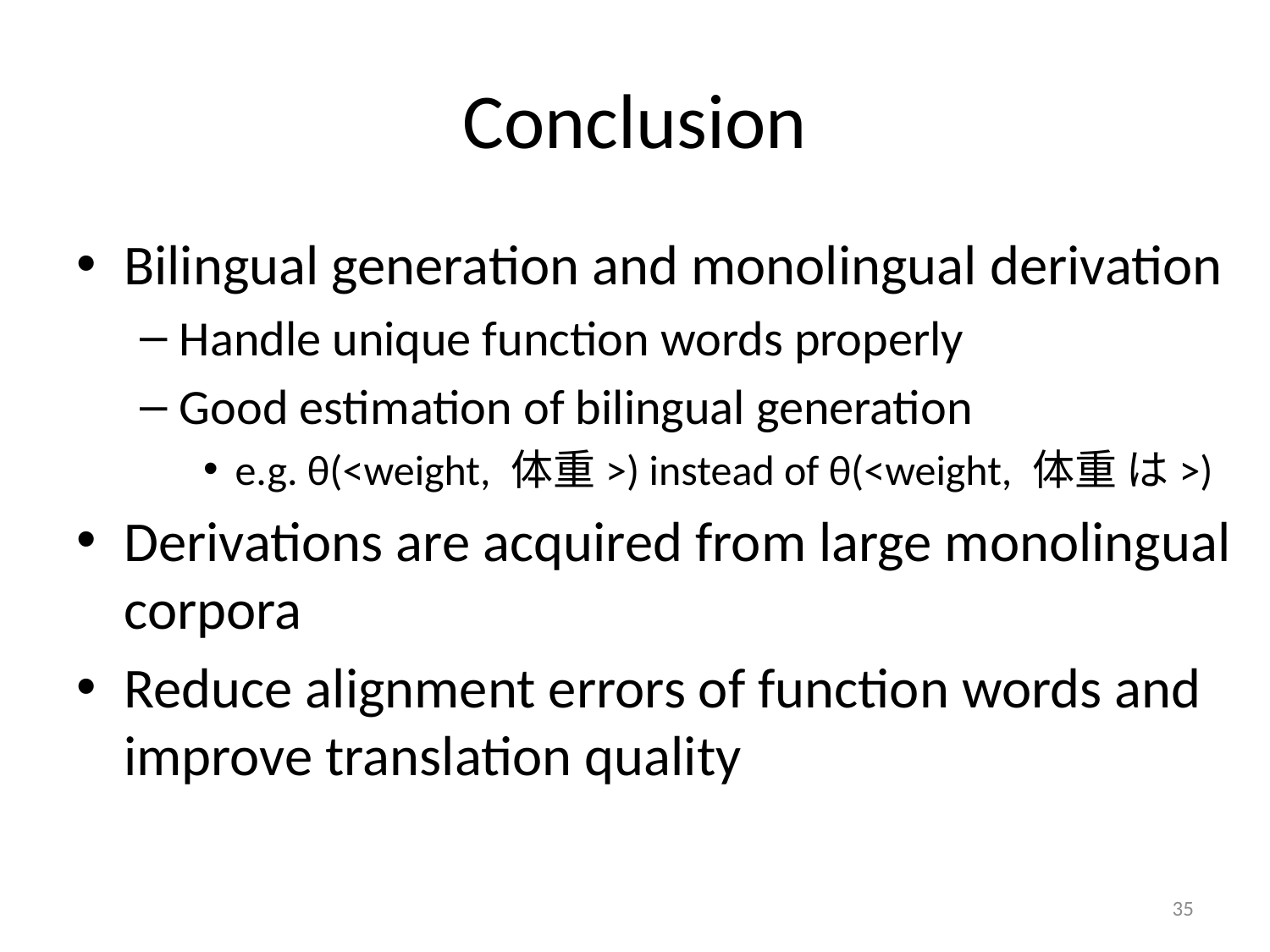

# Conclusion
Bilingual generation and monolingual derivation
Handle unique function words properly
Good estimation of bilingual generation
e.g. θ(<weight, 体重>) instead of θ(<weight, 体重 は>)
Derivations are acquired from large monolingual corpora
Reduce alignment errors of function words and improve translation quality
35